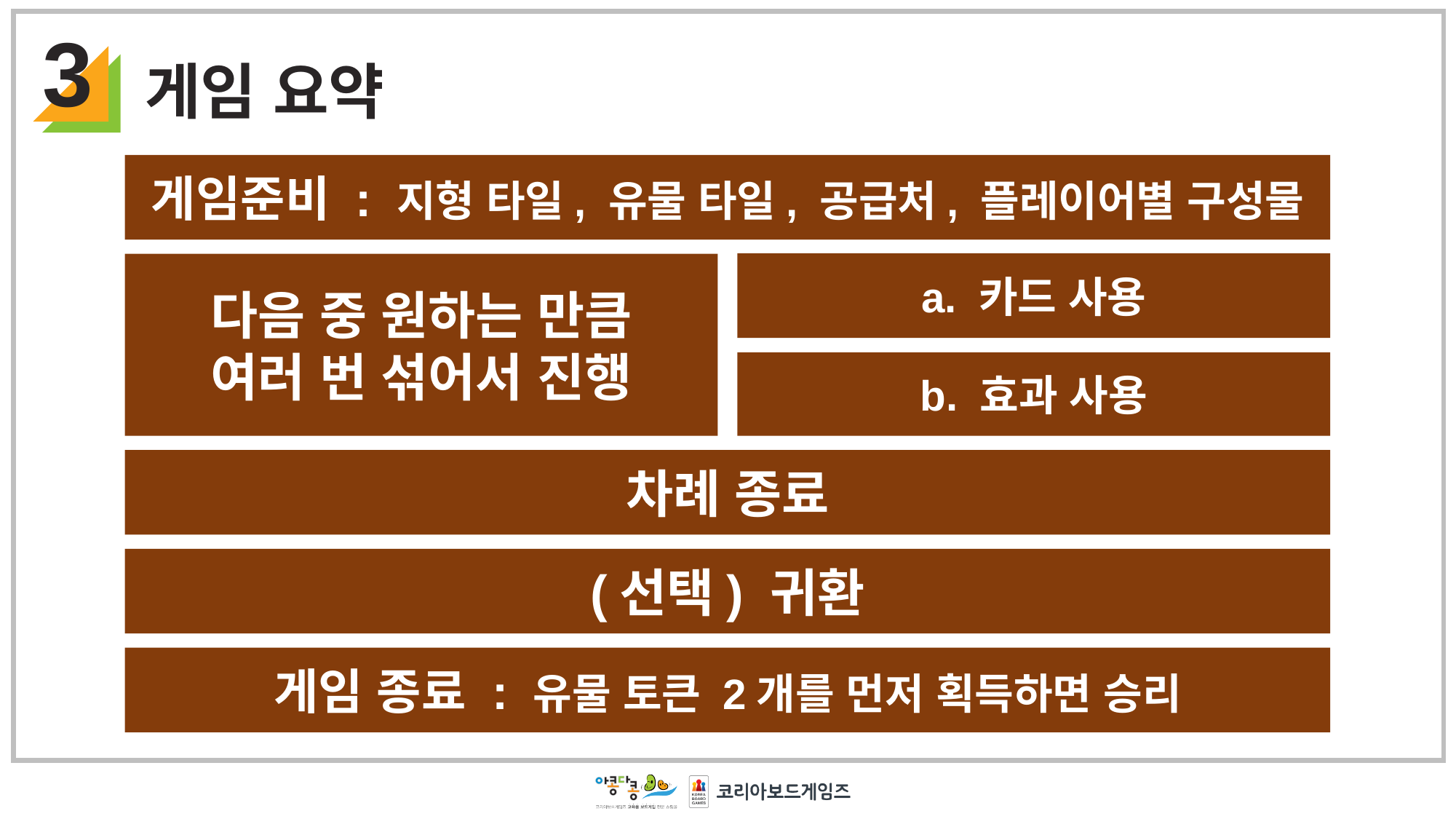

3
게임 요약
게임준비 : 지형 타일, 유물 타일, 공급처, 플레이어별 구성물
a. 카드 사용
다음 중 원하는 만큼
여러 번 섞어서 진행
b. 효과 사용
차례 종료
(선택) 귀환
게임 종료 : 유물 토큰 2개를 먼저 획득하면 승리